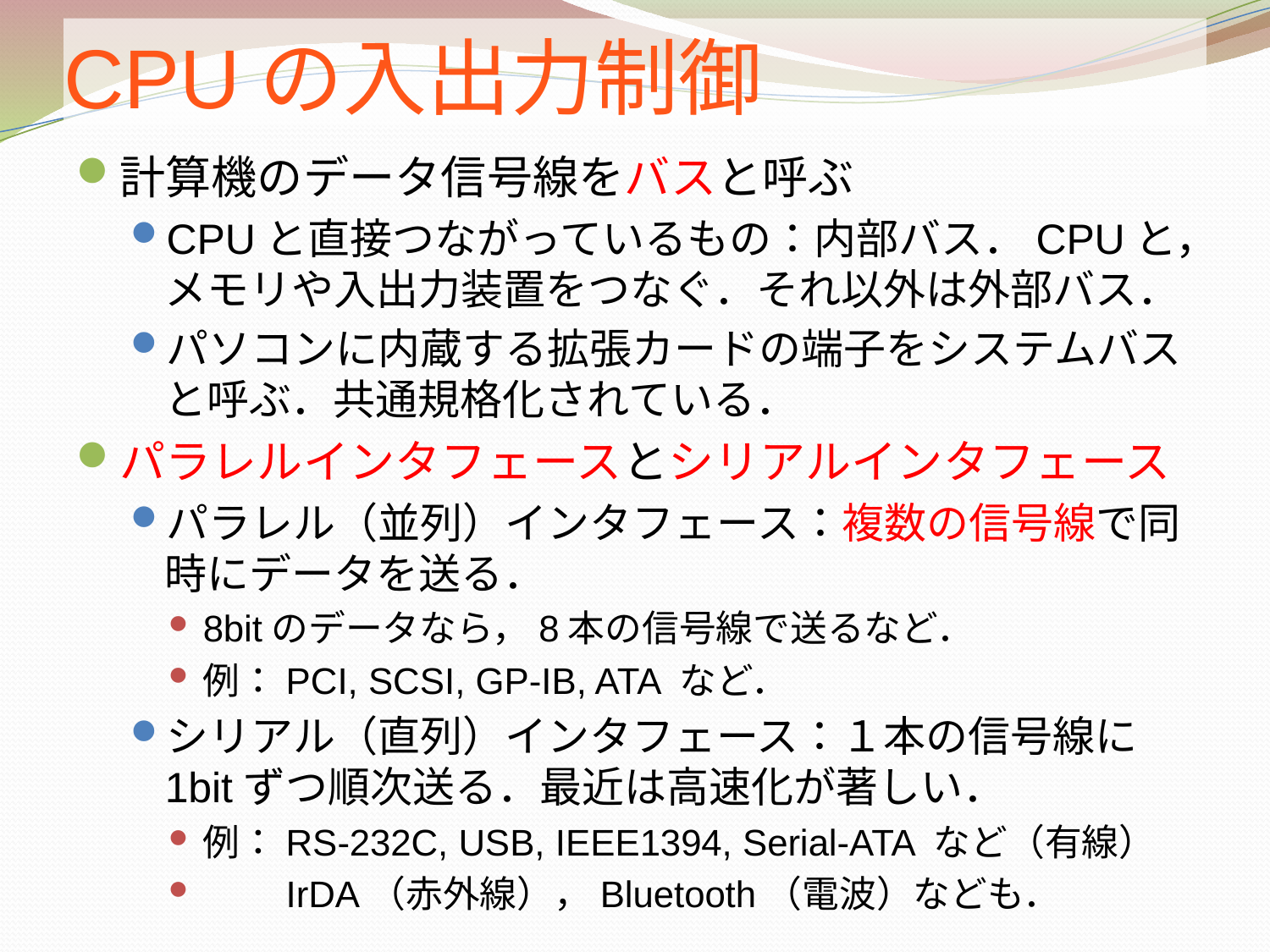

# CPUの入出力制御
計算機のデータ信号線をバスと呼ぶ
CPUと直接つながっているもの：内部バス．CPUと，メモリや入出力装置をつなぐ．それ以外は外部バス．
パソコンに内蔵する拡張カードの端子をシステムバスと呼ぶ．共通規格化されている．
パラレルインタフェースとシリアルインタフェース
パラレル（並列）インタフェース：複数の信号線で同時にデータを送る．
8bitのデータなら，8本の信号線で送るなど．
例：PCI, SCSI, GP-IB, ATA など．
シリアル（直列）インタフェース：１本の信号線に1bitずつ順次送る．最近は高速化が著しい．
例：RS-232C, USB, IEEE1394, Serial-ATA など（有線）
　　IrDA（赤外線），Bluetooth（電波）なども．